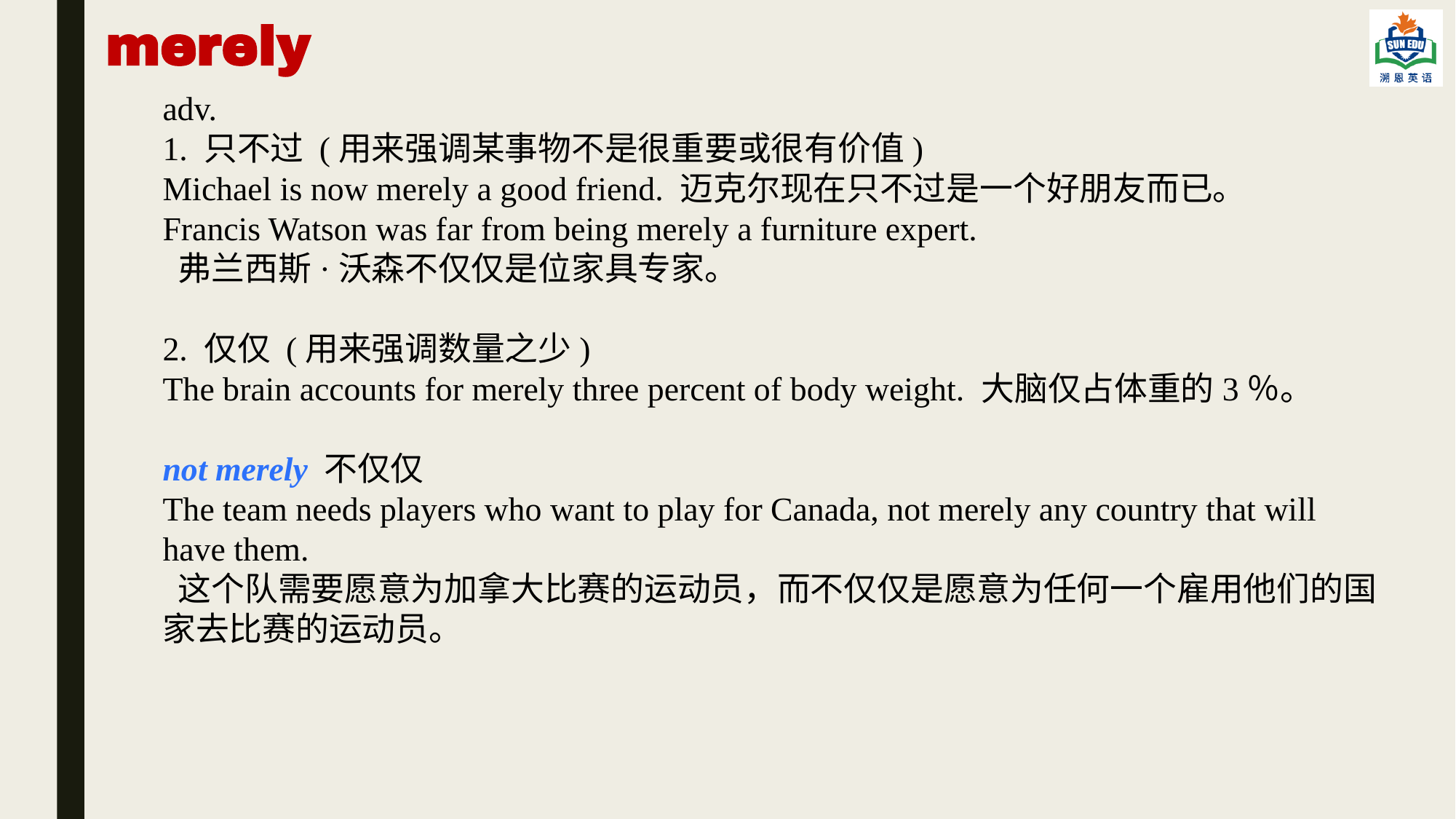

merely
adv.
1. 只不过 (用来强调某事物不是很重要或很有价值)
Michael is now merely a good friend. 迈克尔现在只不过是一个好朋友而已。
Francis Watson was far from being merely a furniture expert.
 弗兰西斯·沃森不仅仅是位家具专家。

2. 仅仅 (用来强调数量之少)
The brain accounts for merely three percent of body weight. 大脑仅占体重的3％。

not merely 不仅仅
The team needs players who want to play for Canada, not merely any country that will have them.
 这个队需要愿意为加拿大比赛的运动员，而不仅仅是愿意为任何一个雇用他们的国家去比赛的运动员。